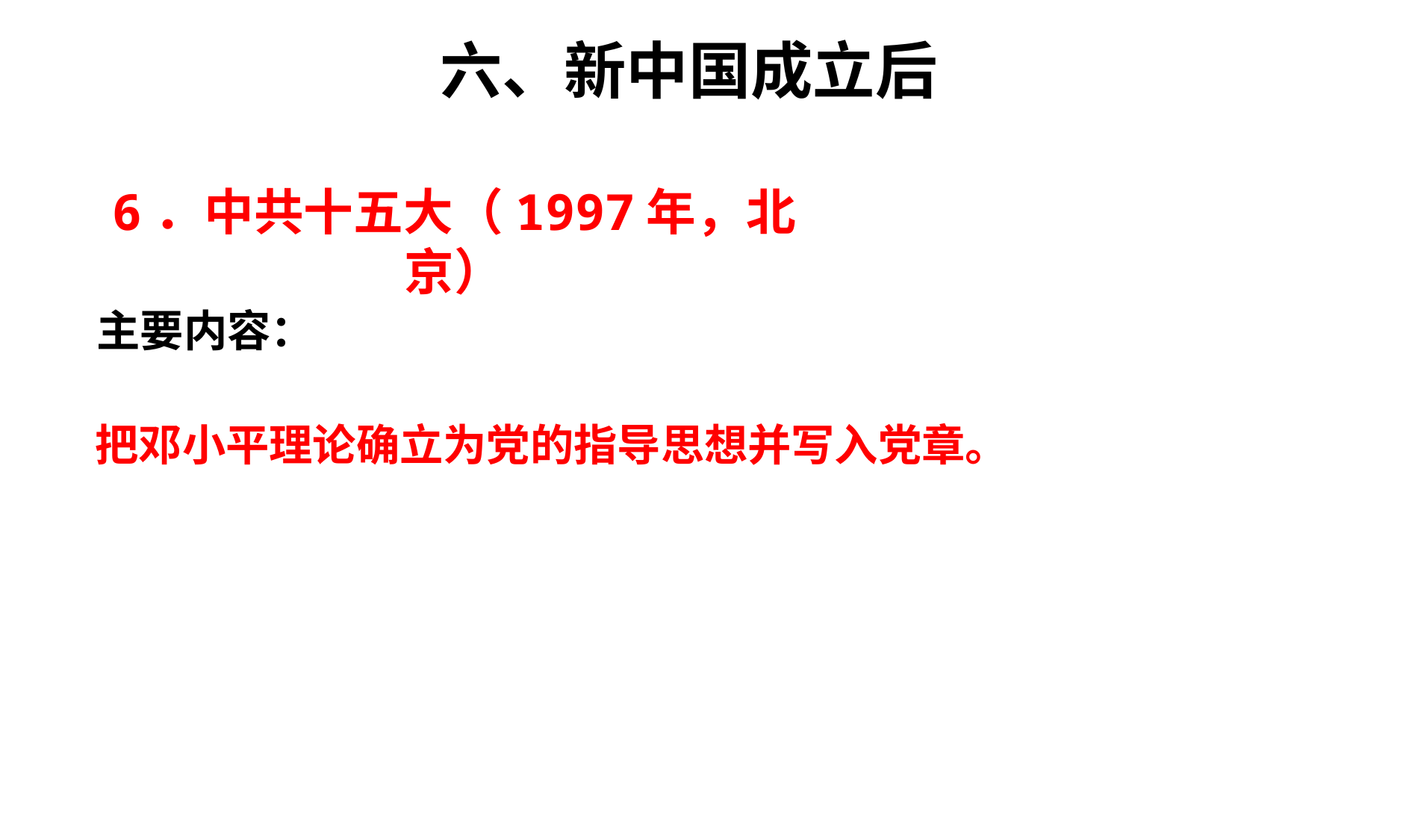

六、新中国成立后
6．中共十五大（1997年，北京）
主要内容：
把邓小平理论确立为党的指导思想并写入党章。